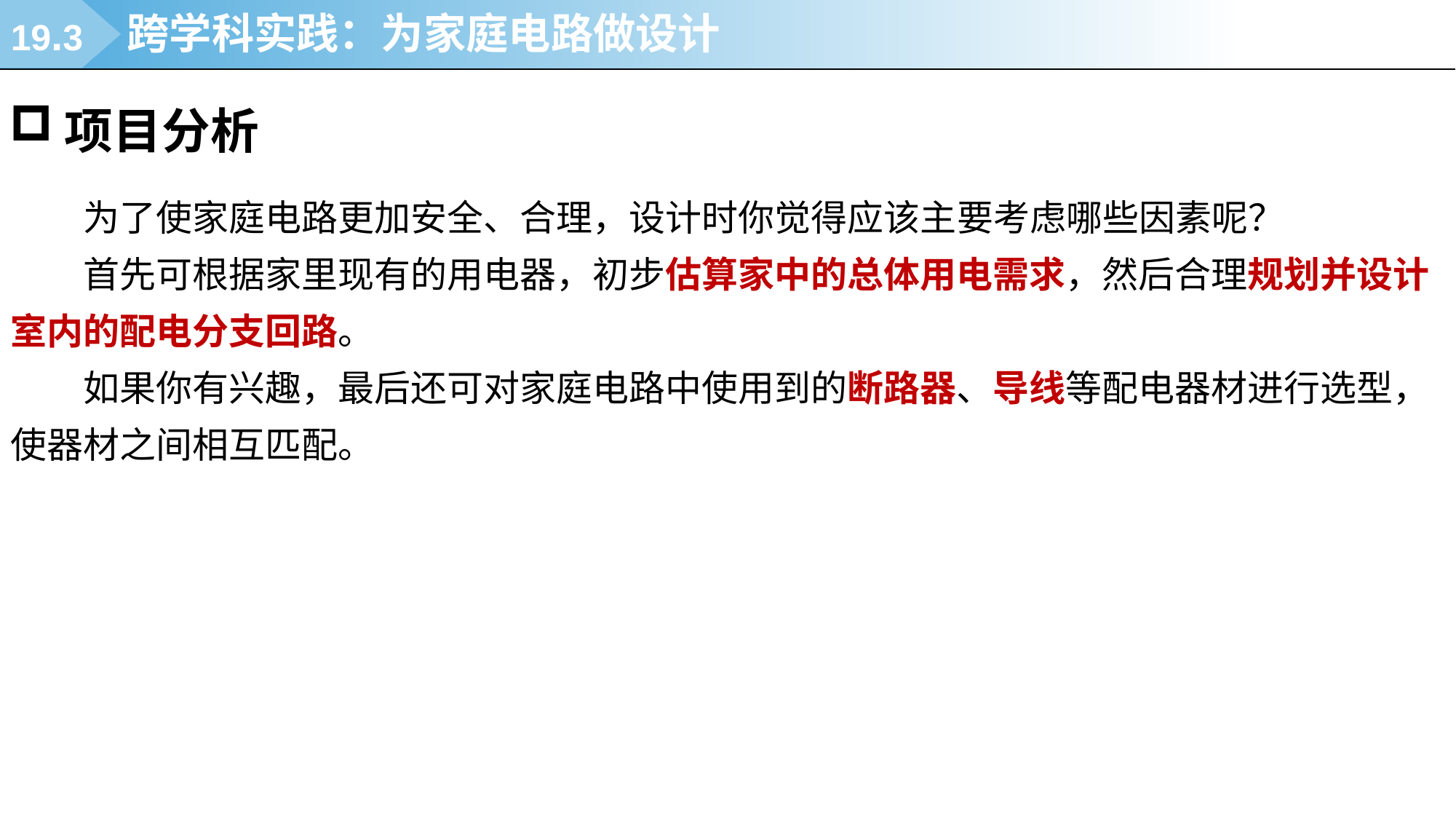

19.3
跨学科实践：为家庭电路做设计
项目分析
为了使家庭电路更加安全、合理，设计时你觉得应该主要考虑哪些因素呢？
首先可根据家里现有的用电器，初步估算家中的总体用电需求，然后合理规划并设计室内的配电分支回路。
如果你有兴趣，最后还可对家庭电路中使用到的断路器、导线等配电器材进行选型，使器材之间相互匹配。